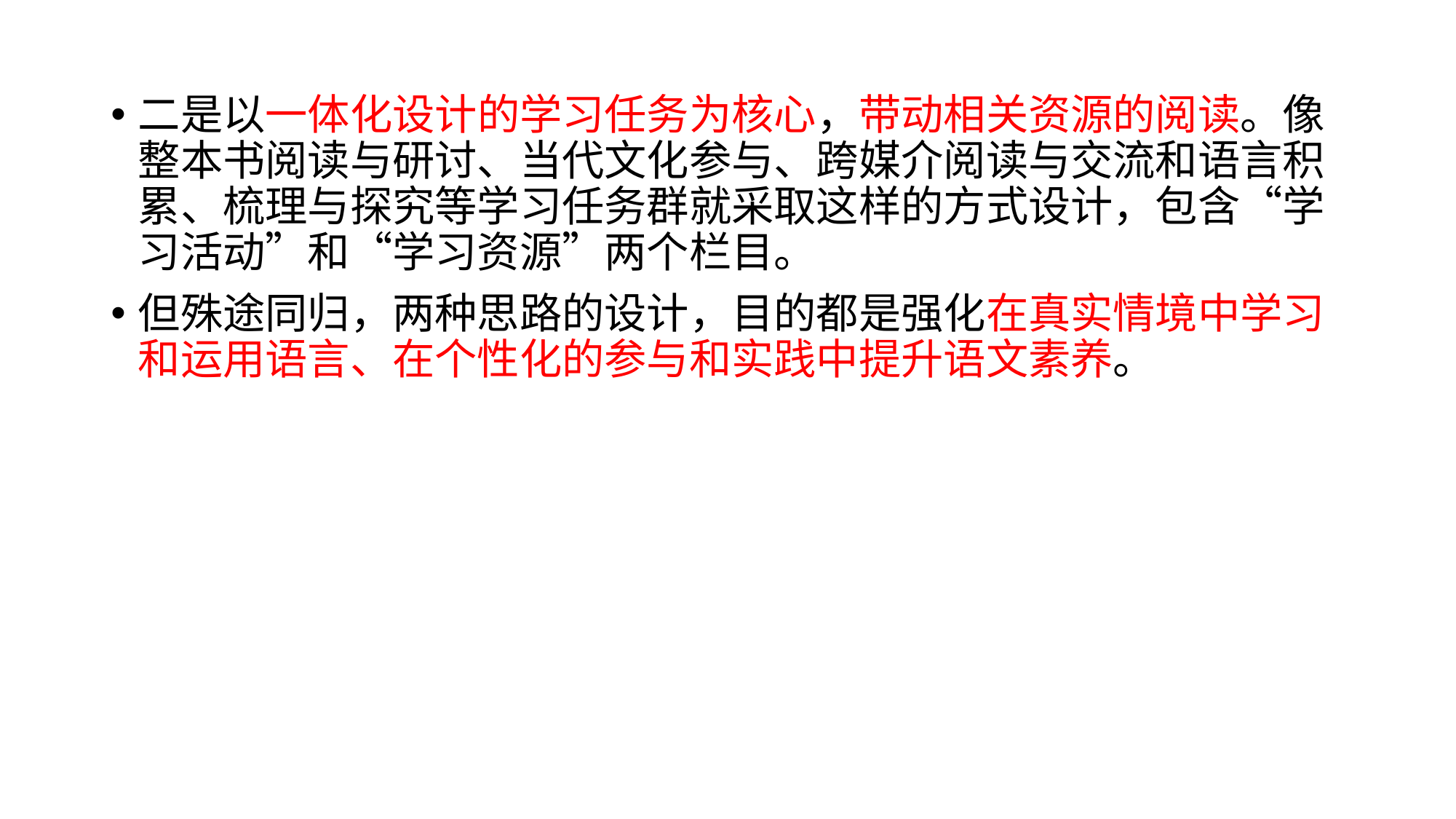

二是以一体化设计的学习任务为核心，带动相关资源的阅读。像整本书阅读与研讨、当代文化参与、跨媒介阅读与交流和语言积累、梳理与探究等学习任务群就采取这样的方式设计，包含“学习活动”和“学习资源”两个栏目。
但殊途同归，两种思路的设计，目的都是强化在真实情境中学习和运用语言、在个性化的参与和实践中提升语文素养。